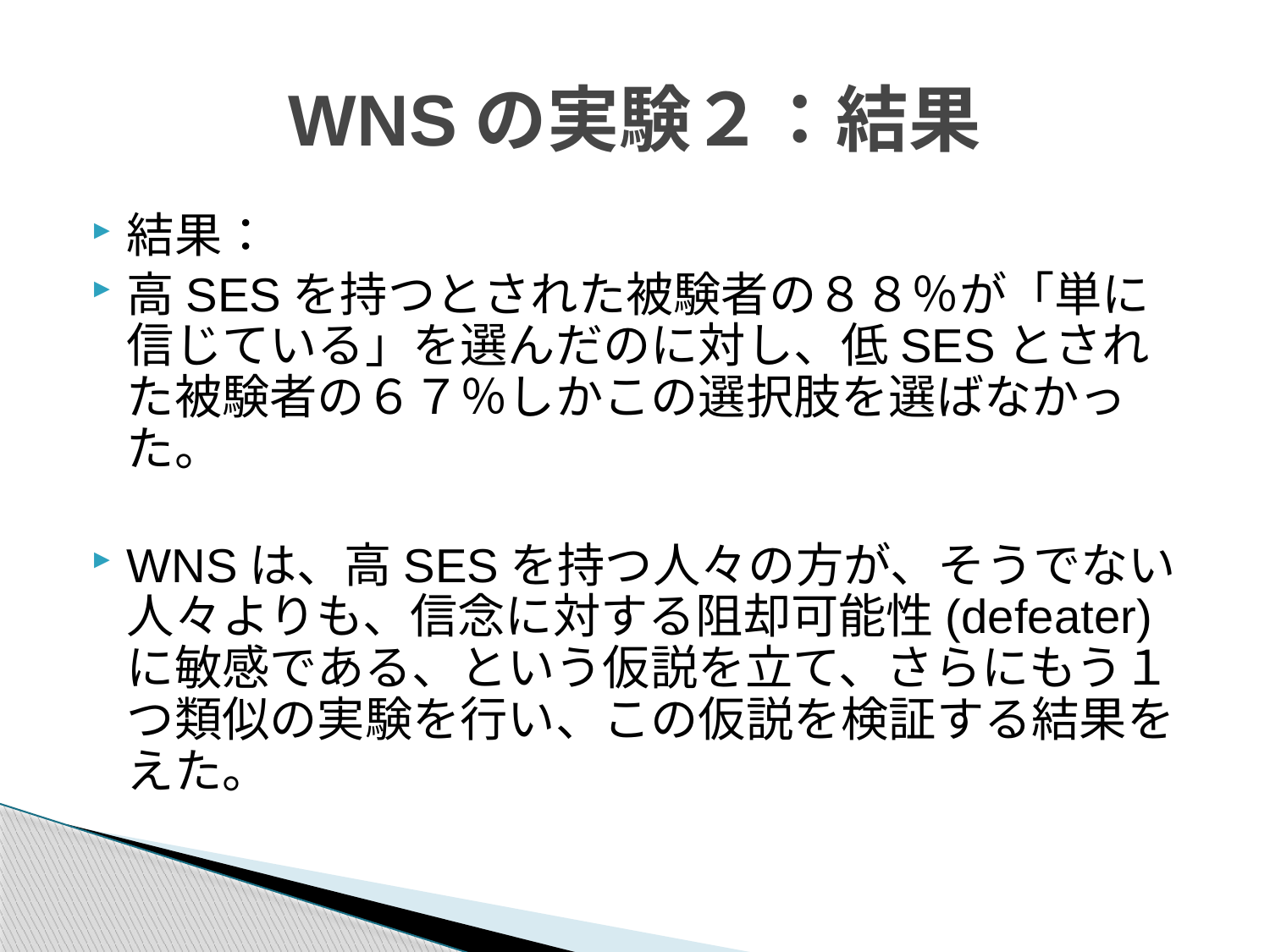

# WNSの実験２：結果
結果：
高SESを持つとされた被験者の８８％が「単に信じている」を選んだのに対し、低SESとされた被験者の６７％しかこの選択肢を選ばなかった。

WNSは、高SESを持つ人々の方が、そうでない人々よりも、信念に対する阻却可能性(defeater)に敏感である、という仮説を立て、さらにもう１つ類似の実験を行い、この仮説を検証する結果をえた。